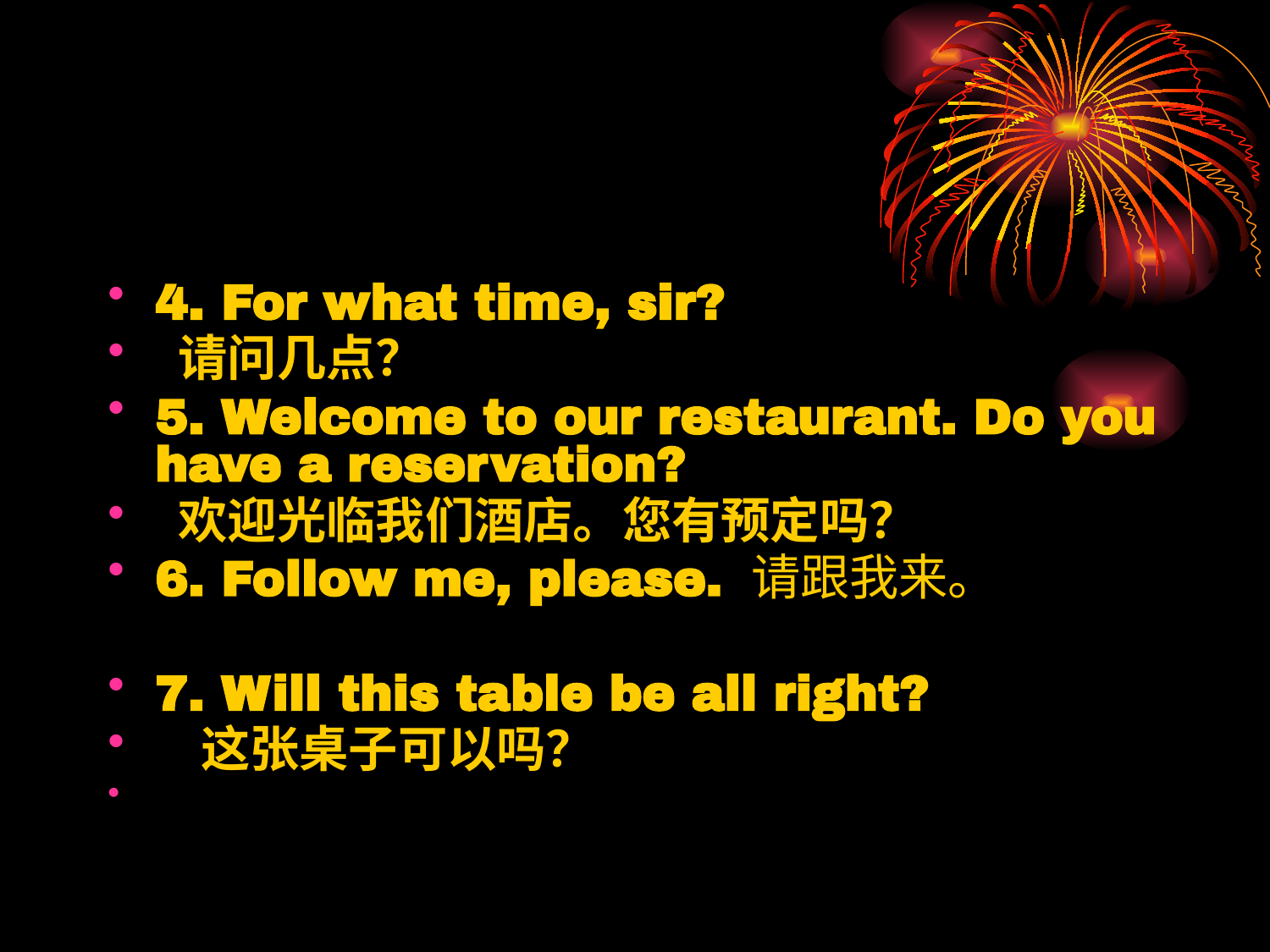

4. For what time, sir?
 请问几点？
5. Welcome to our restaurant. Do you have a reservation?
 欢迎光临我们酒店。您有预定吗？
6. Follow me, please. 请跟我来。

7. Will this table be all right?
   这张桌子可以吗？